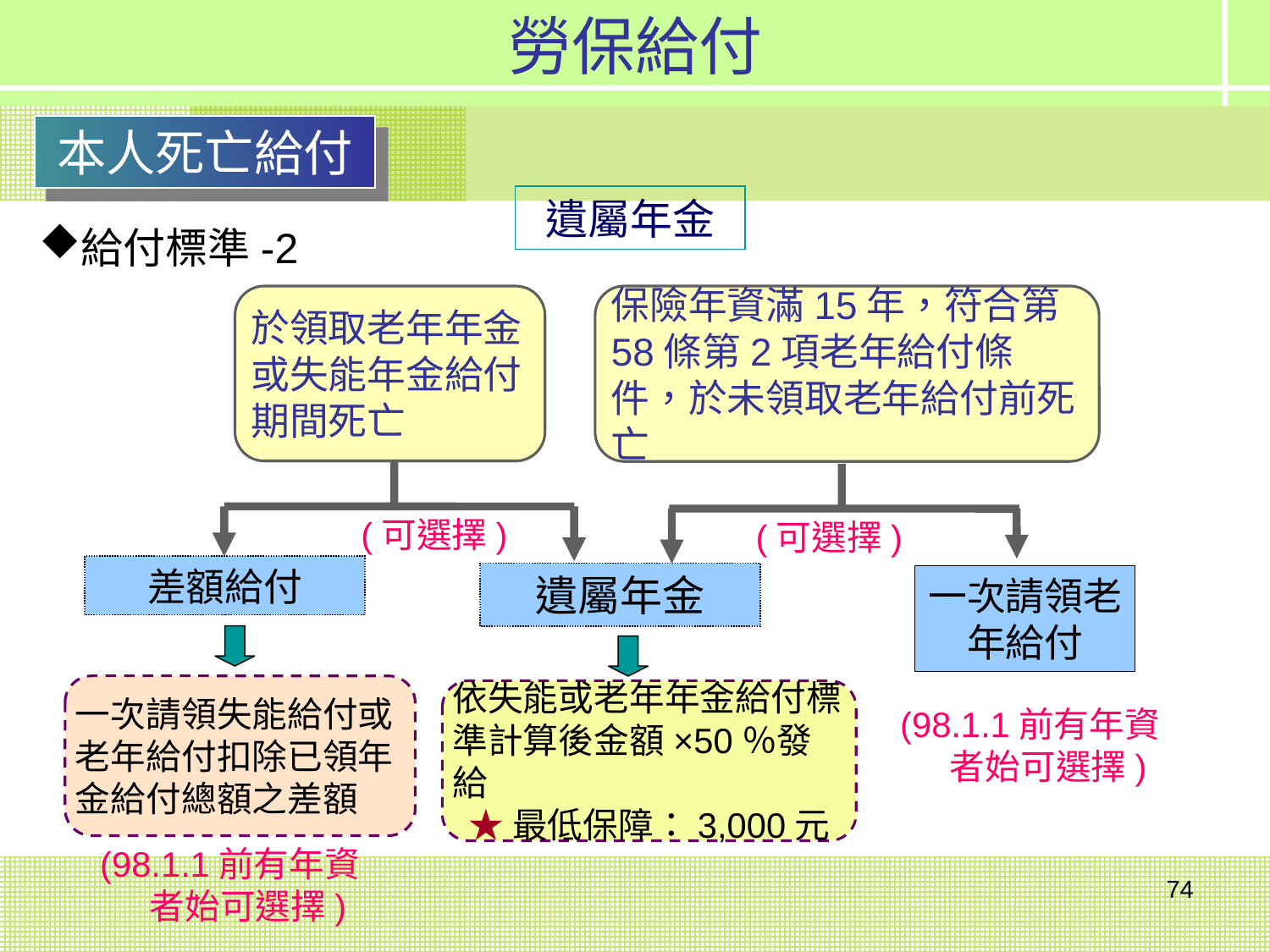

勞保給付

本人死亡給付
遺屬年金
給付標準-2
於領取老年年金或失能年金給付期間死亡
保險年資滿15年，符合第58條第2項老年給付條件，於未領取老年給付前死亡

(可選擇)

(可選擇)

差額給付
遺屬年金
一次請領老年給付

一次請領失能給付或老年給付扣除已領年金給付總額之差額
依失能或老年年金給付標準計算後金額×50％發給
★最低保障：3,000元
(98.1.1前有年資者始可選擇)
(98.1.1前有年資者始可選擇)
74